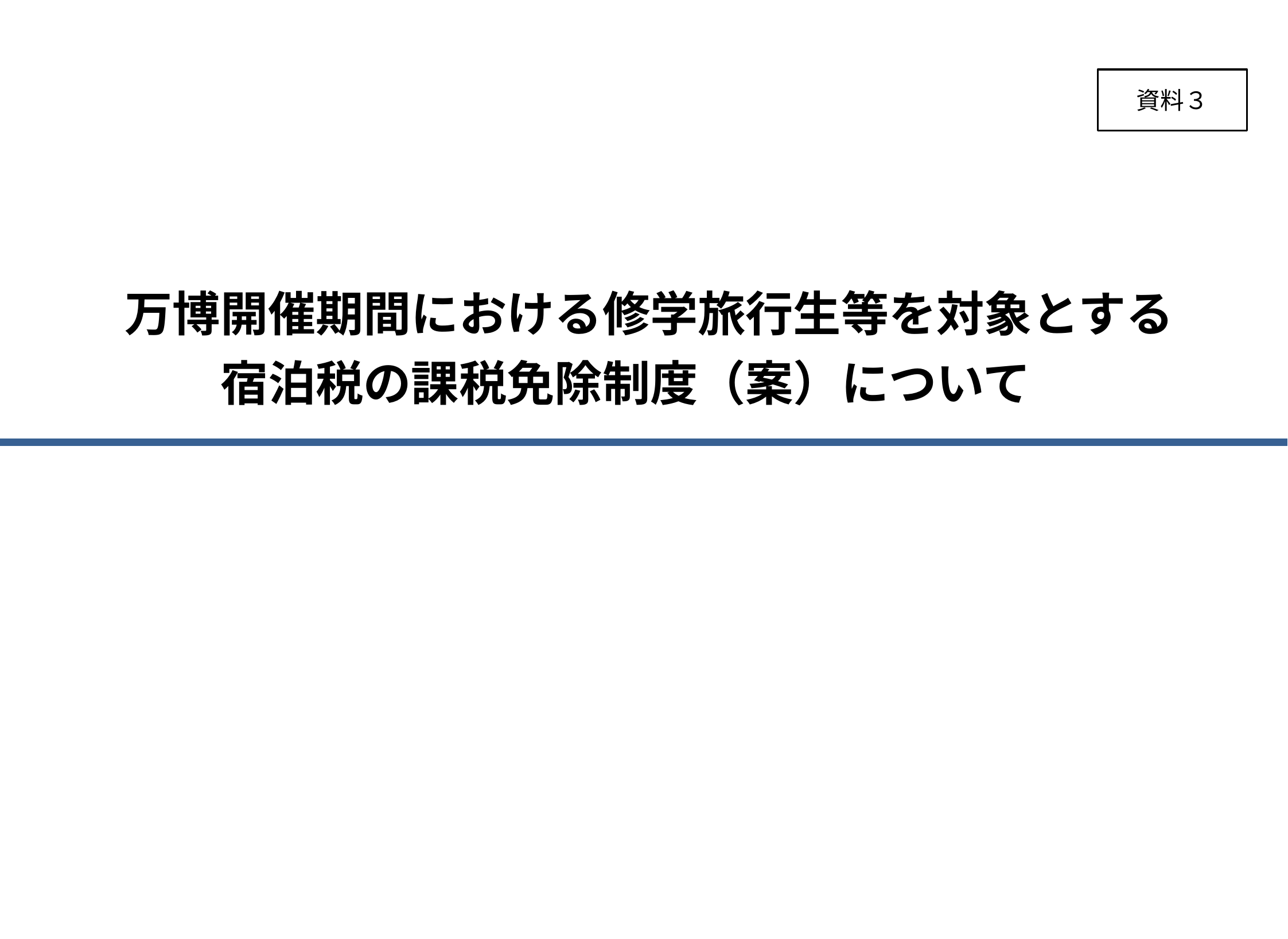

資料３
万博開催期間における修学旅行生等を対象とする

宿泊税の課税免除制度（案）について